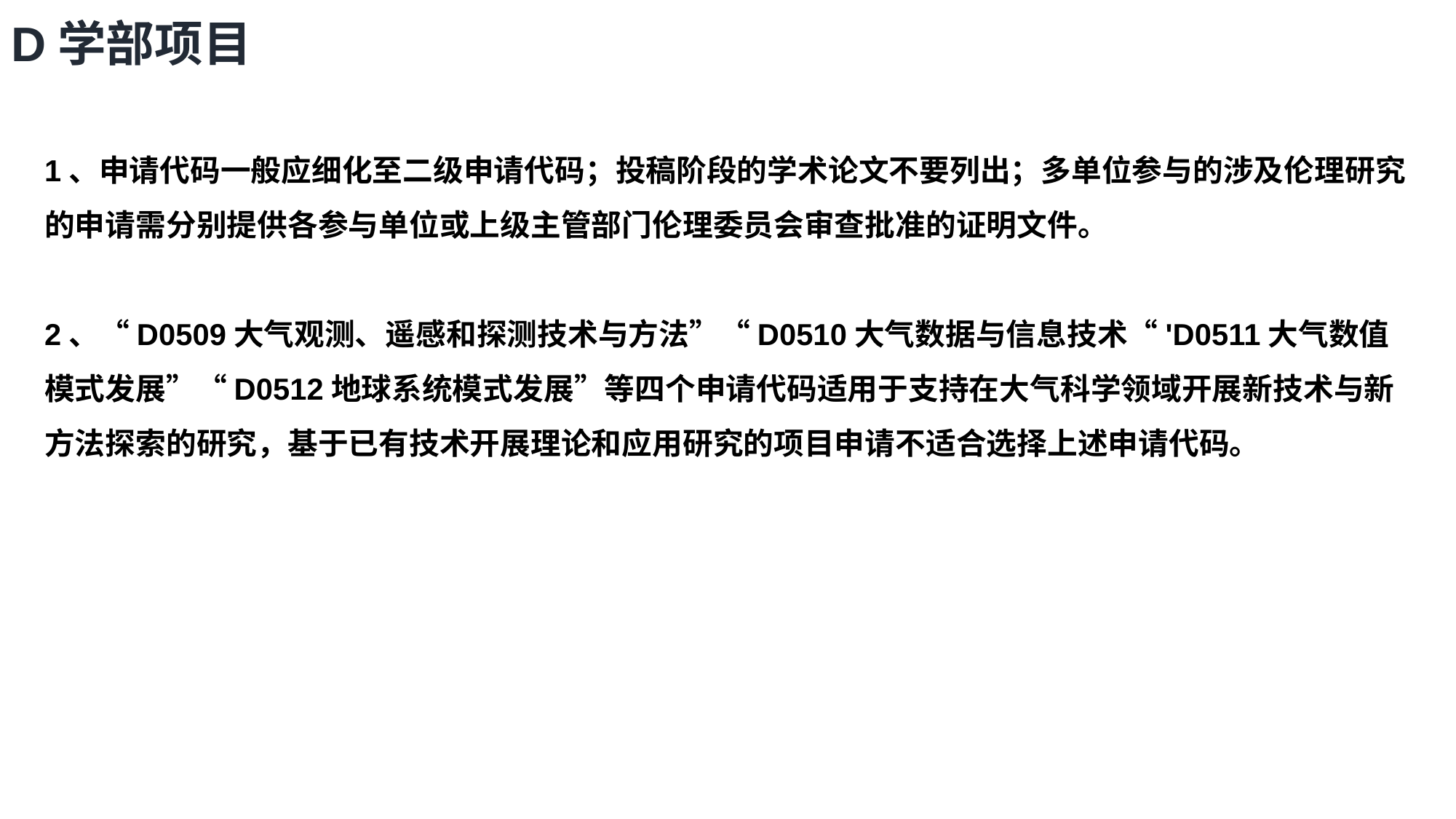

# D学部项目
1、申请代码一般应细化至二级申请代码；投稿阶段的学术论文不要列出；多单位参与的涉及伦理研究的申请需分别提供各参与单位或上级主管部门伦理委员会审查批准的证明文件。

2、“D0509大气观测、遥感和探测技术与方法”“D0510大气数据与信息技术“'D0511大气数值模式发展”“D0512地球系统模式发展”等四个申请代码适用于支持在大气科学领域开展新技术与新方法探索的研究，基于已有技术开展理论和应用研究的项目申请不适合选择上述申请代码。